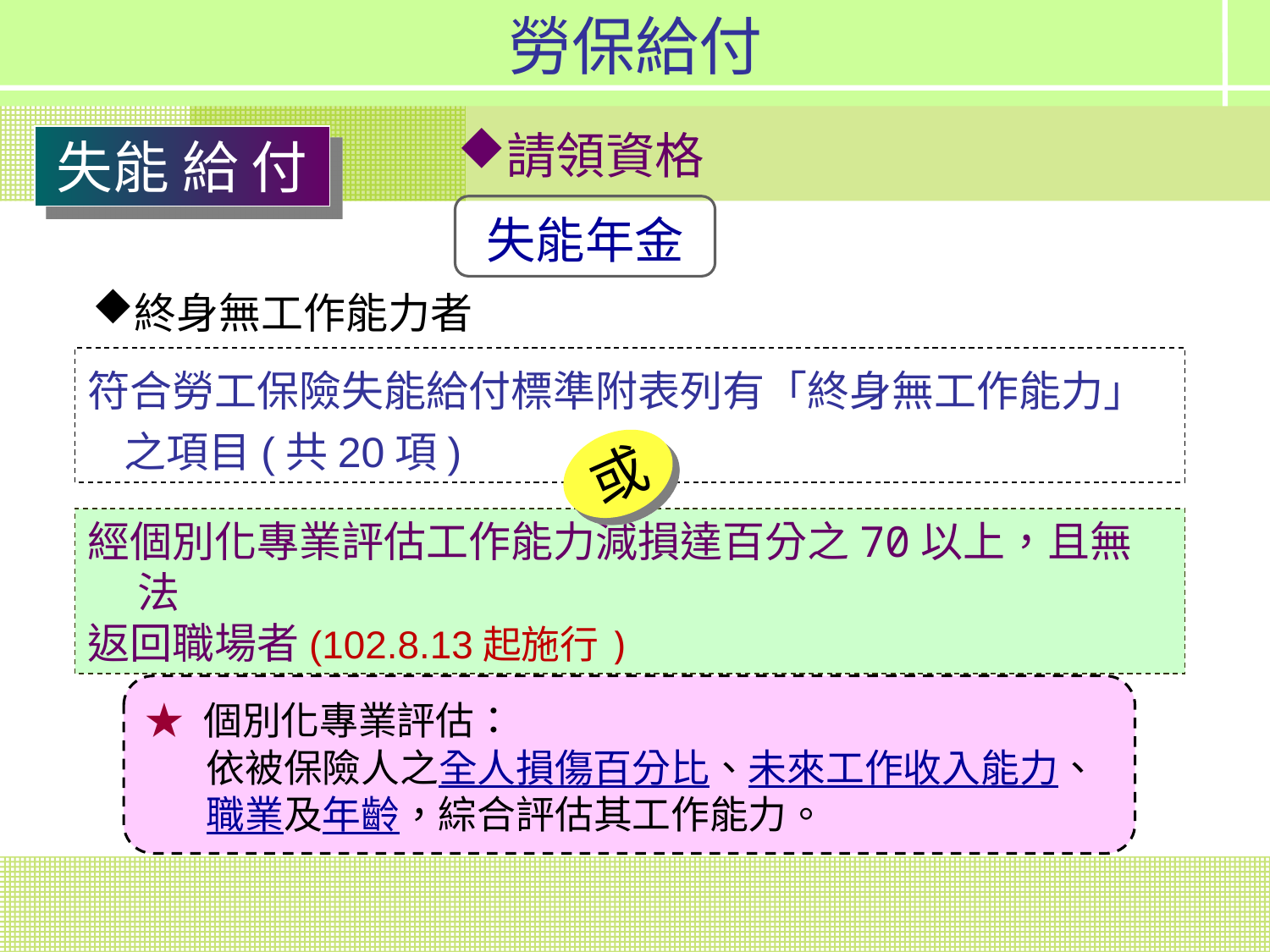

勞保給付

請領資格
失能 給 付
失能年金
終身無工作能力者
符合勞工保險失能給付標準附表列有「終身無工作能力」之項目(共20項)
或
經個別化專業評估工作能力減損達百分之70以上，且無法
返回職場者(102.8.13起施行)
★ 個別化專業評估：
      依被保險人之全人損傷百分比、未來工作收入能力、
      職業及年齡，綜合評估其工作能力。